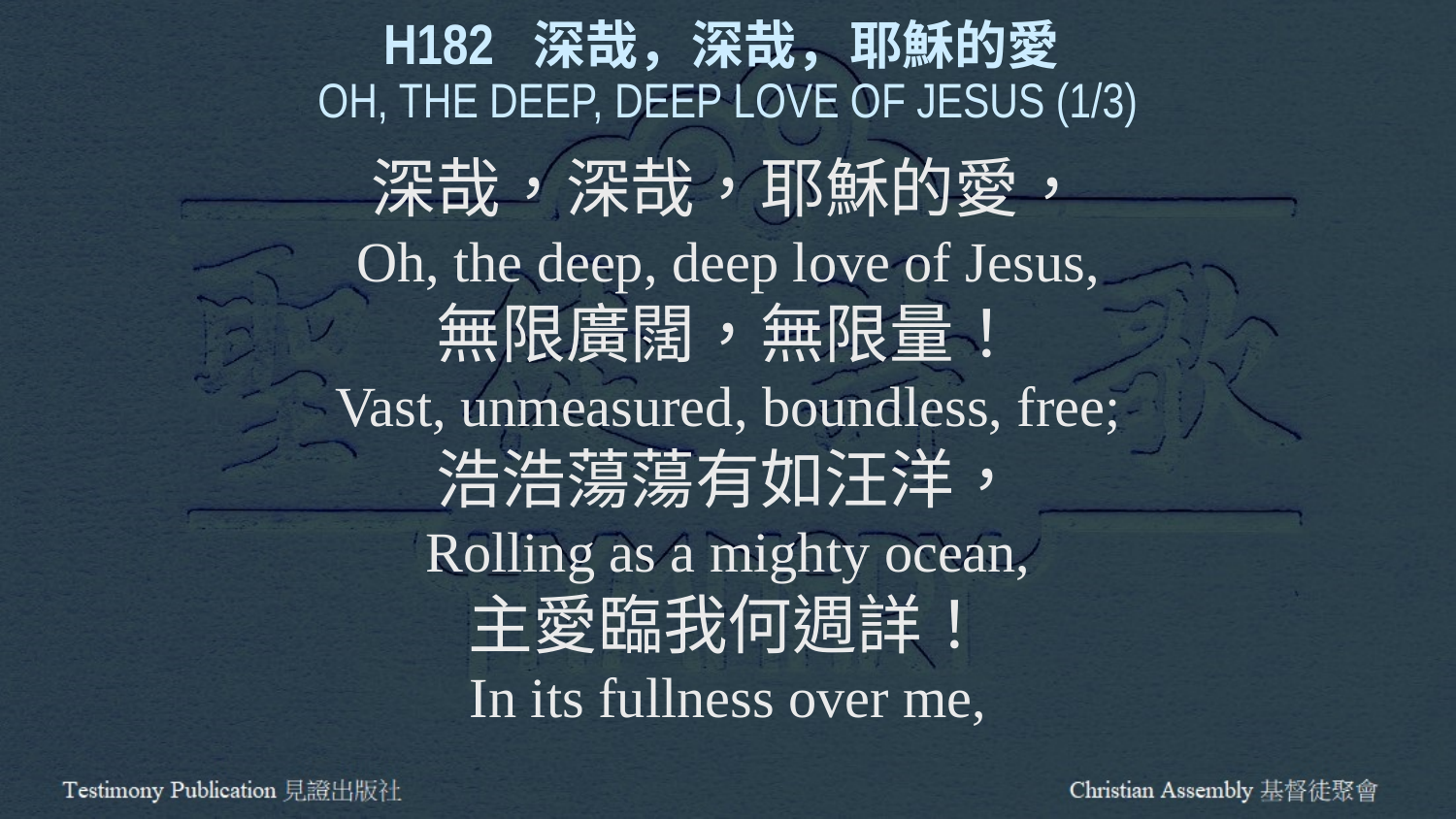

H182  深哉，深哉，耶穌的愛
OH, THE DEEP, DEEP LOVE OF JESUS (1/3)
深哉，深哉，耶穌的愛，
Oh, the deep, deep love of Jesus,
無限廣闊，無限量！
Vast, unmeasured, boundless, free;
浩浩蕩蕩有如汪洋，
Rolling as a mighty ocean,
主愛臨我何週詳！
In its fullness over me,